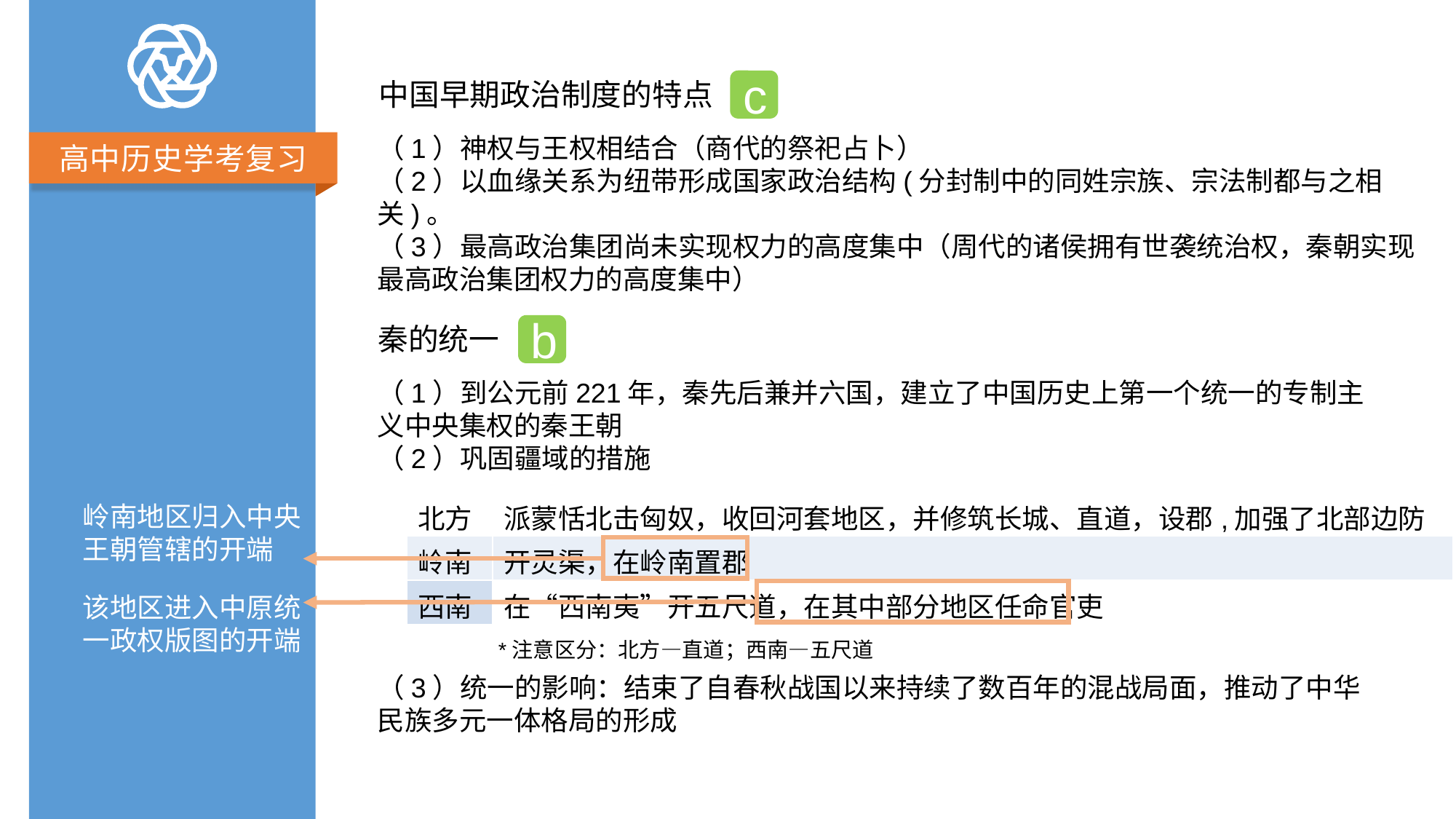

中国早期政治制度的特点
c
（1）神权与王权相结合（商代的祭祀占卜）
（2）以血缘关系为纽带形成国家政治结构(分封制中的同姓宗族、宗法制都与之相关)。
（3）最高政治集团尚未实现权力的高度集中（周代的诸侯拥有世袭统治权，秦朝实现最高政治集团权力的高度集中）
秦的统一
b
（1）到公元前221年，秦先后兼并六国，建立了中国历史上第一个统一的专制主义中央集权的秦王朝
（2）巩固疆域的措施

（3）统一的影响：结束了自春秋战国以来持续了数百年的混战局面，推动了中华民族多元一体格局的形成
| 北方 | 派蒙恬北击匈奴，收回河套地区，并修筑长城、直道，设郡,加强了北部边防 |
| --- | --- |
| 岭南 | 开灵渠，在岭南置郡 |
| 西南 | 在“西南夷”开五尺道，在其中部分地区任命官吏 |
岭南地区归入中央王朝管辖的开端

该地区进入中原统一政权版图的开端
*注意区分：北方—直道；西南—五尺道